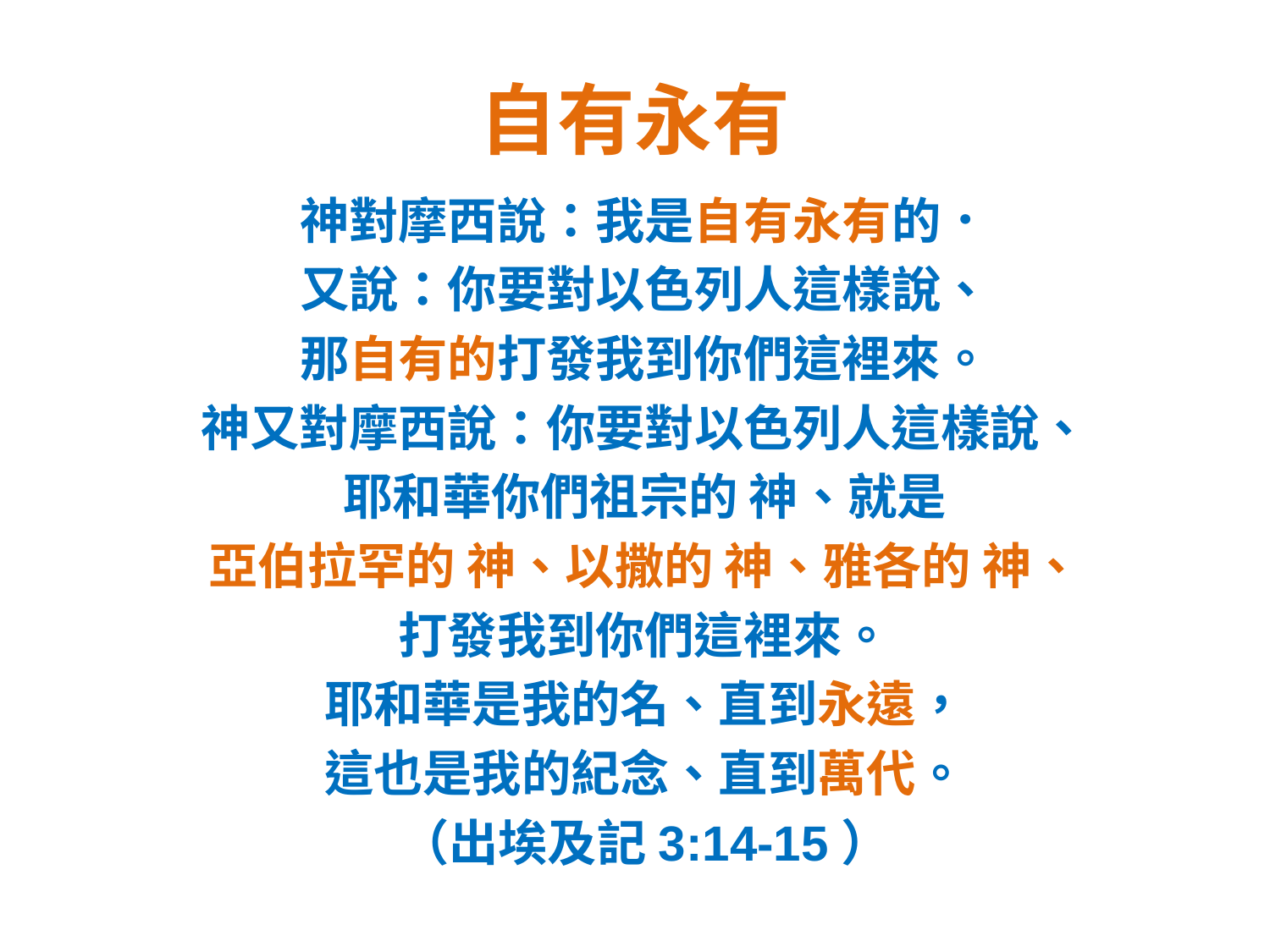

# 自有永有
神對摩西說：我是自有永有的．
又說：你要對以色列人這樣說、
那自有的打發我到你們這裡來。
神又對摩西說：你要對以色列人這樣說、
耶和華你們祖宗的 神、就是
亞伯拉罕的 神、以撒的 神、雅各的 神、
打發我到你們這裡來。
耶和華是我的名、直到永遠，
這也是我的紀念、直到萬代。
（出埃及記3:14-15）